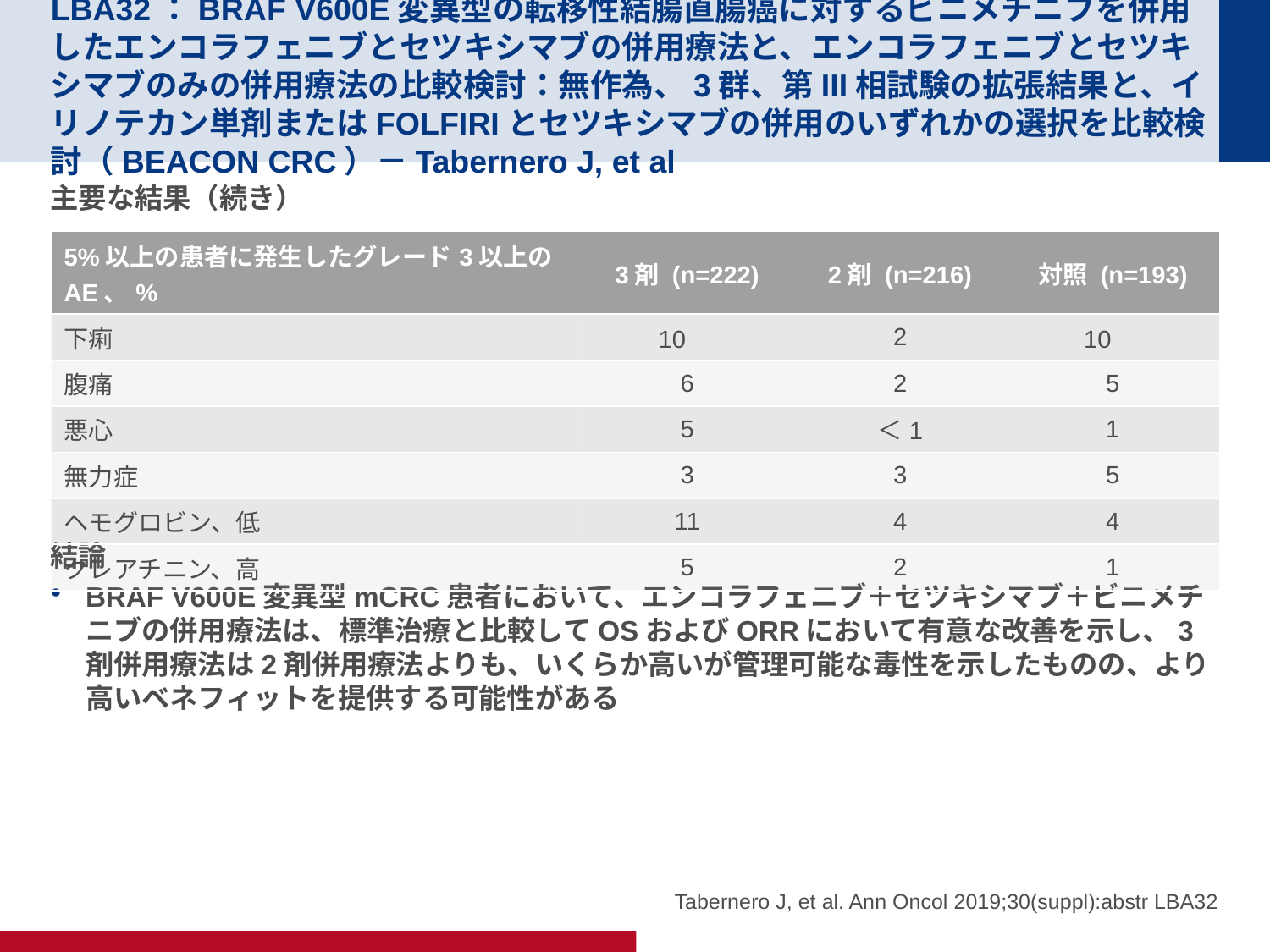

# LBA32：BRAF V600E変異型の転移性結腸直腸癌に対するビニメチニブを併用したエンコラフェニブとセツキシマブの併用療法と、エンコラフェニブとセツキシマブのみの併用療法の比較検討：無作為、3群、第III相試験の拡張結果と、イリノテカン単剤またはFOLFIRIとセツキシマブの併用のいずれかの選択を比較検討（BEACON CRC）－Tabernero J, et al
主要な結果（続き）
結論
BRAF V600E変異型mCRC患者において、エンコラフェニブ＋セツキシマブ＋ビニメチニブの併用療法は、標準治療と比較してOSおよびORRにおいて有意な改善を示し、3剤併用療法は2剤併用療法よりも、いくらか高いが管理可能な毒性を示したものの、より高いベネフィットを提供する可能性がある
| 5%以上の患者に発生したグレード3以上のAE、% | 3剤 (n=222) | 2剤 (n=216) | 対照 (n=193) |
| --- | --- | --- | --- |
| 下痢 | 10 | 2 | 10 |
| 腹痛 | 6 | 2 | 5 |
| 悪心 | 5 | ＜1 | 1 |
| 無力症 | 3 | 3 | 5 |
| ヘモグロビン、低 | 11 | 4 | 4 |
| クレアチニン、高 | 5 | 2 | 1 |
Tabernero J, et al. Ann Oncol 2019;30(suppl):abstr LBA32